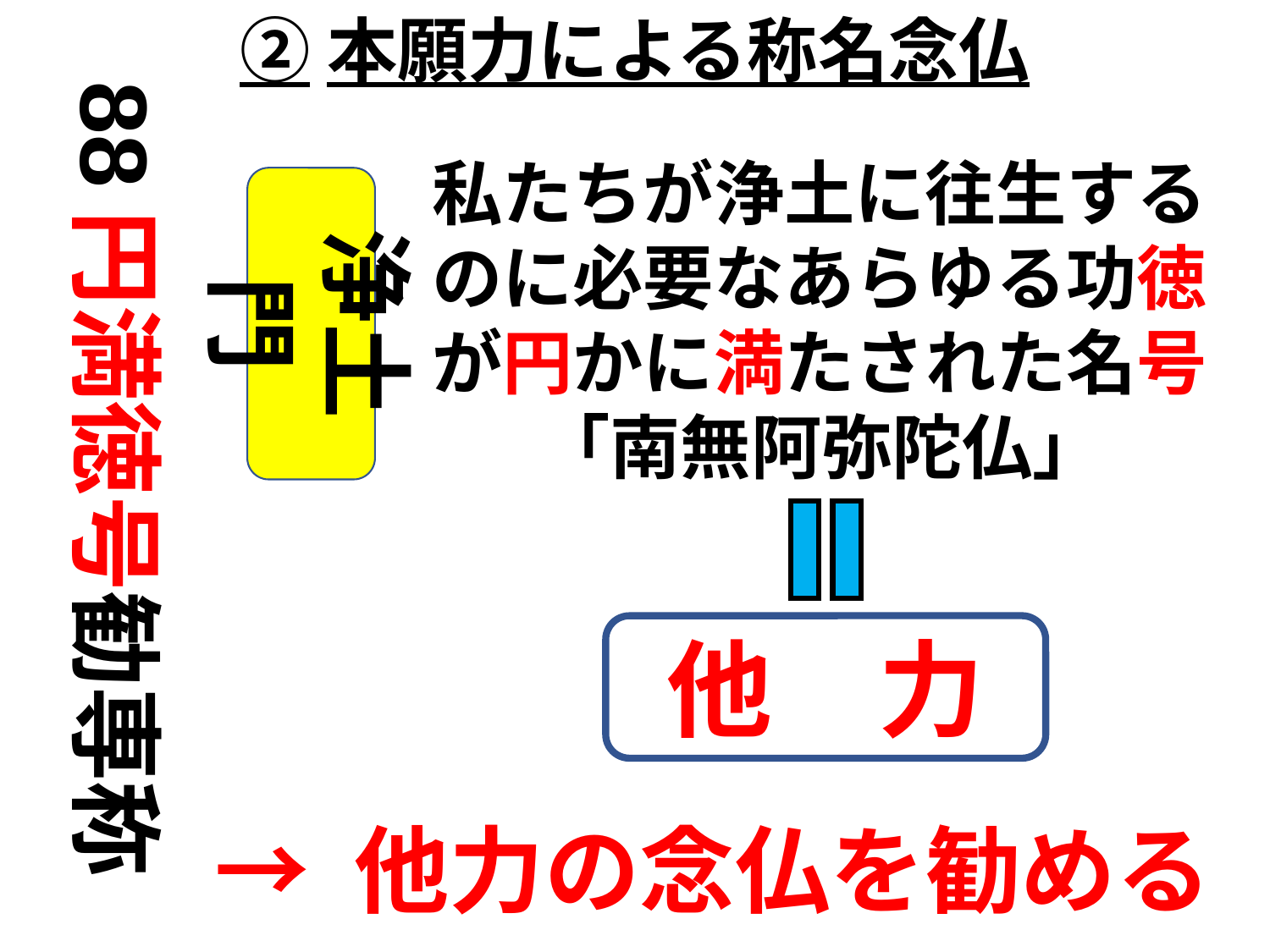

②本願力による称名念仏
88円満徳号勧専称
私たちが浄土に往生するのに必要なあらゆる功徳が円かに満たされた名号
「南無阿弥陀仏」
浄土門

他　力

→ 他力の念仏を勧める